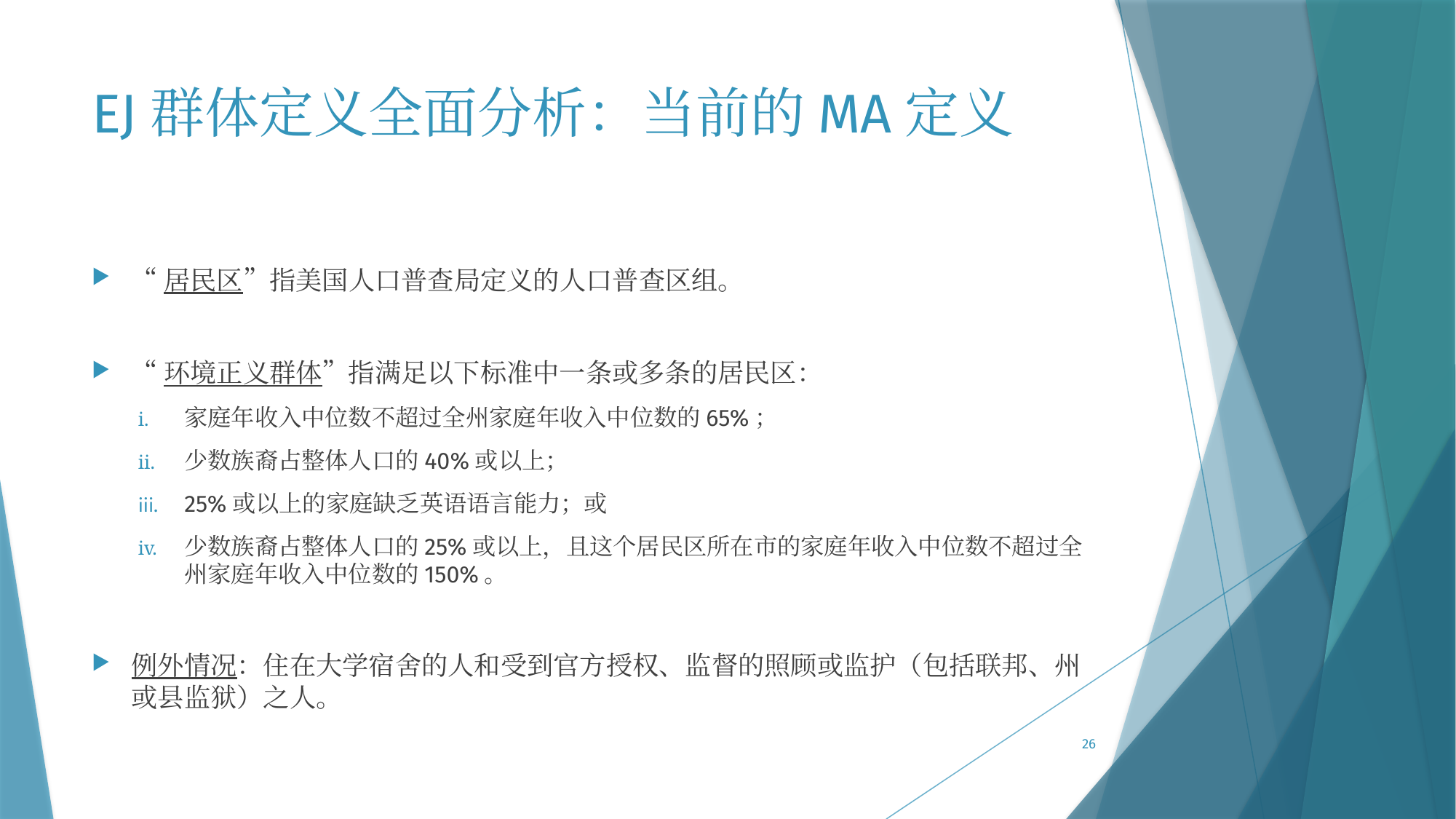

# EJ群体定义全面分析：当前的MA定义
“居民区”指美国人口普查局定义的人口普查区组。

“环境正义群体”指满足以下标准中一条或多条的居民区：​
家庭年收入中位数不超过全州家庭年收入中位数的65%；
少数族裔占整体人口的40%或以上；
25%或以上的家庭缺乏英语语言能力；或
少数族裔占整体人口的25%或以上，且这个居民区所在市的家庭年收入中位数不超过全州家庭年收入中位数的150%。

例外情况：住在大学宿舍的人和受到官方授权、监督的照顾或监护（包括联邦、州或县监狱）之人。

26